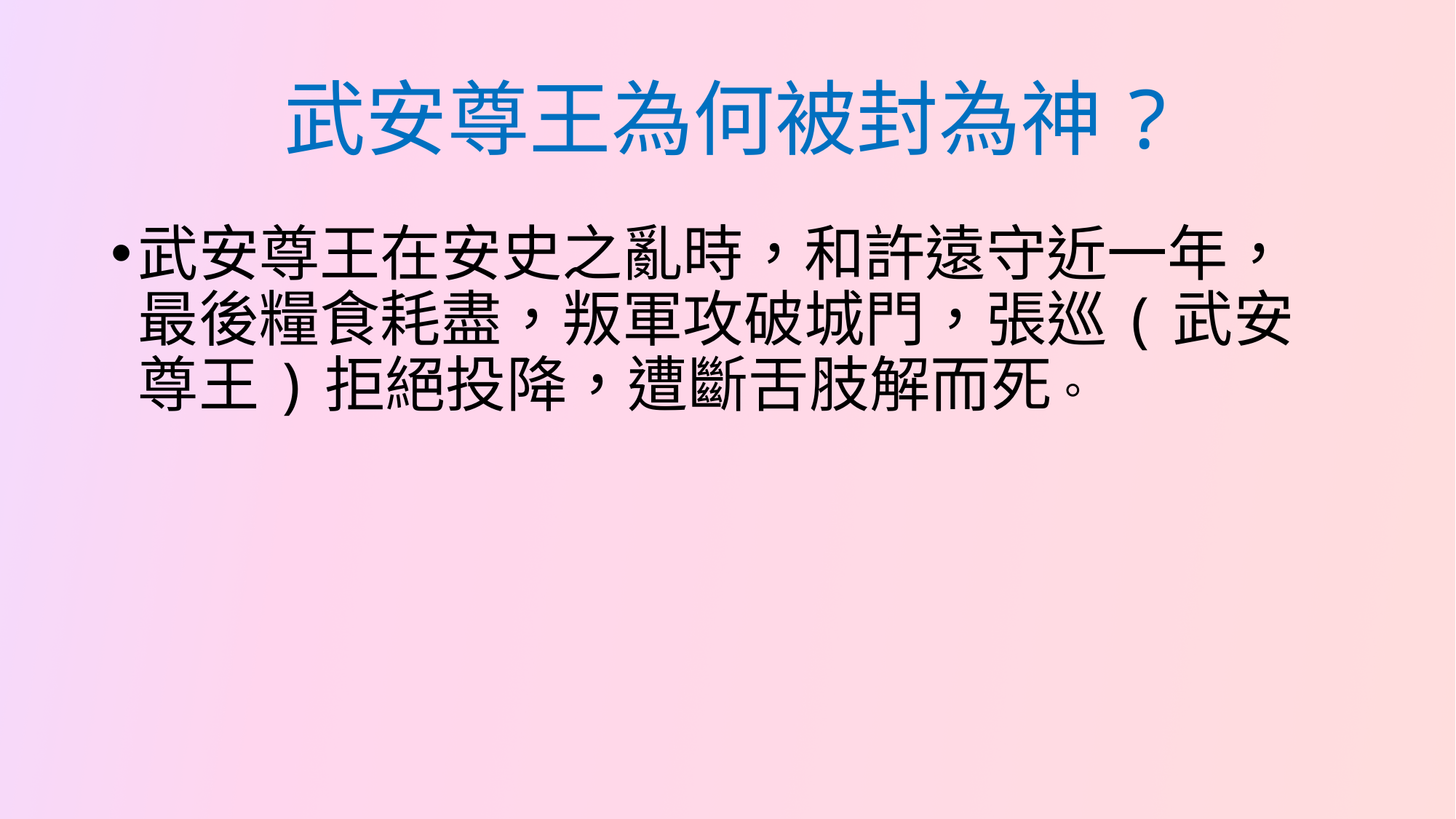

# 武安尊王為何被封為神?
武安尊王在安史之亂時，和許遠守近一年，最後糧食耗盡，叛軍攻破城門，張巡(武安尊王)拒絕投降，遭斷舌肢解而死。